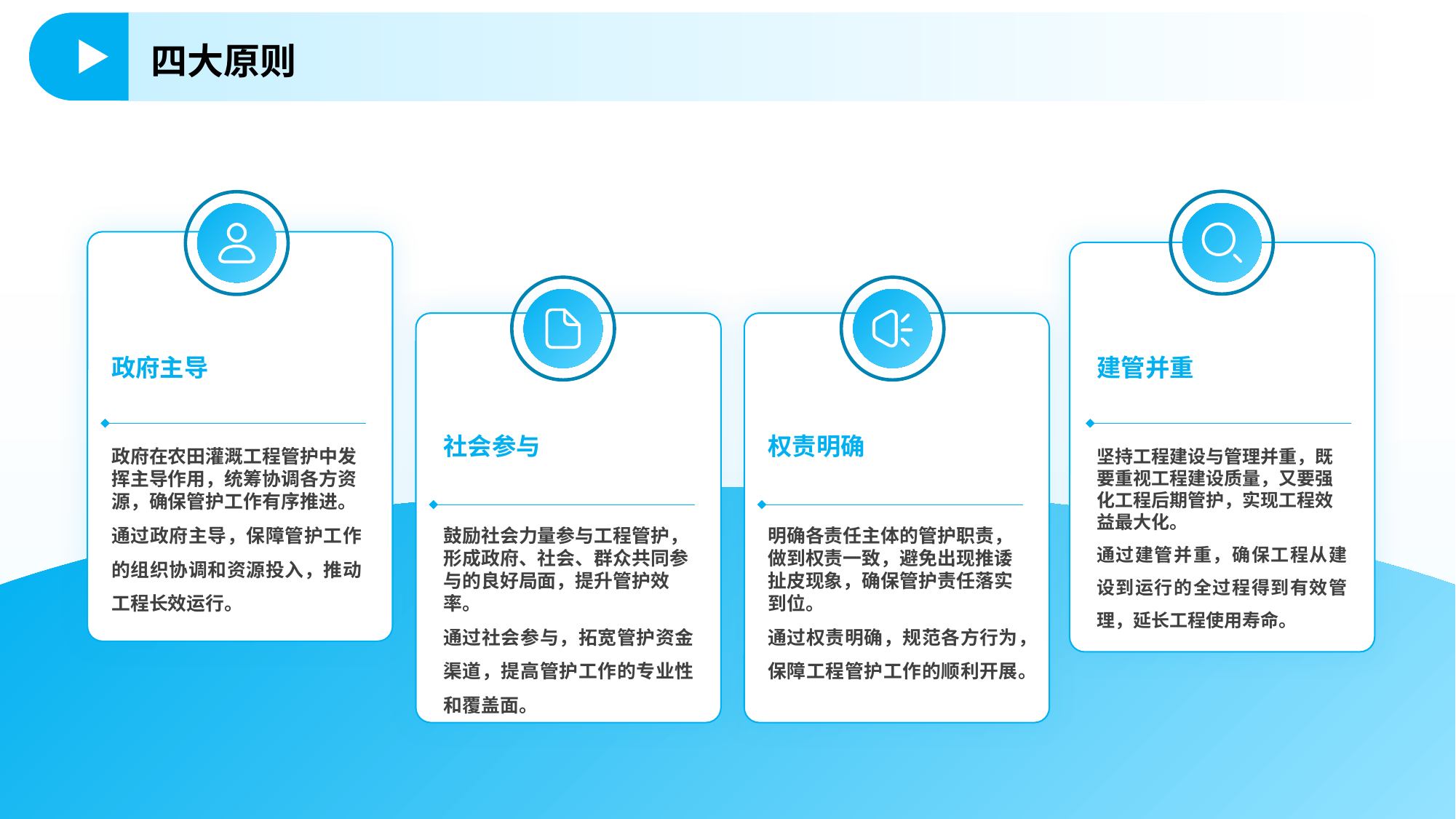

四大原则

政府主导
建管并重

社会参与
权责明确
政府在农田灌溉工程管护中发挥主导作用，统筹协调各方资源，确保管护工作有序推进。
通过政府主导，保障管护工作的组织协调和资源投入，推动工程长效运行。
坚持工程建设与管理并重，既要重视工程建设质量，又要强化工程后期管护，实现工程效益最大化。
通过建管并重，确保工程从建设到运行的全过程得到有效管理，延长工程使用寿命。

鼓励社会力量参与工程管护，形成政府、社会、群众共同参与的良好局面，提升管护效率。
通过社会参与，拓宽管护资金渠道，提高管护工作的专业性和覆盖面。
明确各责任主体的管护职责，做到权责一致，避免出现推诿扯皮现象，确保管护责任落实到位。
通过权责明确，规范各方行为，保障工程管护工作的顺利开展。